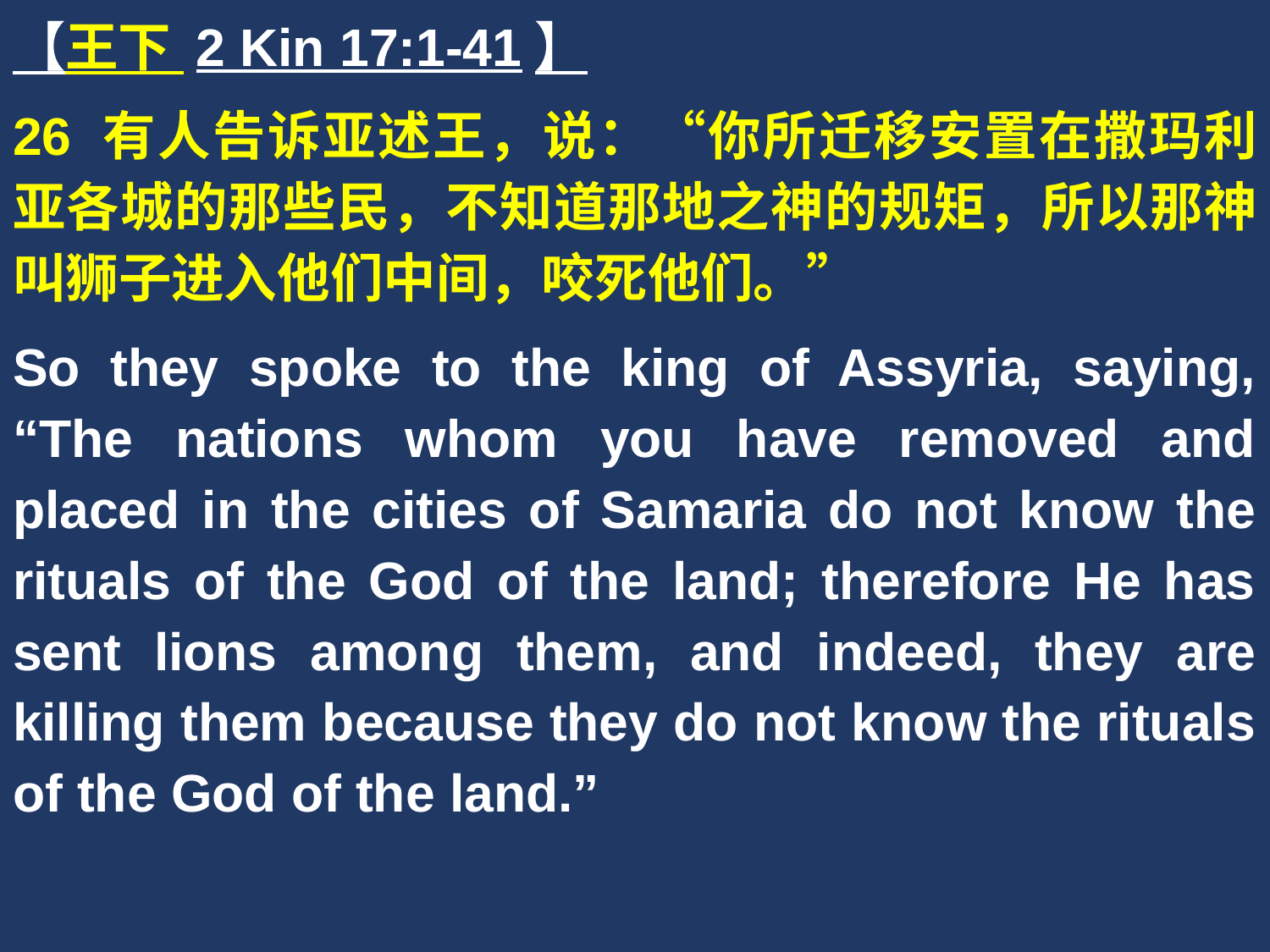

【王下 2 Kin 17:1-41】
26 有人告诉亚述王，说：“你所迁移安置在撒玛利亚各城的那些民，不知道那地之神的规矩，所以那神叫狮子进入他们中间，咬死他们。”
So they spoke to the king of Assyria, saying, “The nations whom you have removed and placed in the cities of Samaria do not know the rituals of the God of the land; therefore He has sent lions among them, and indeed, they are killing them because they do not know the rituals of the God of the land.”